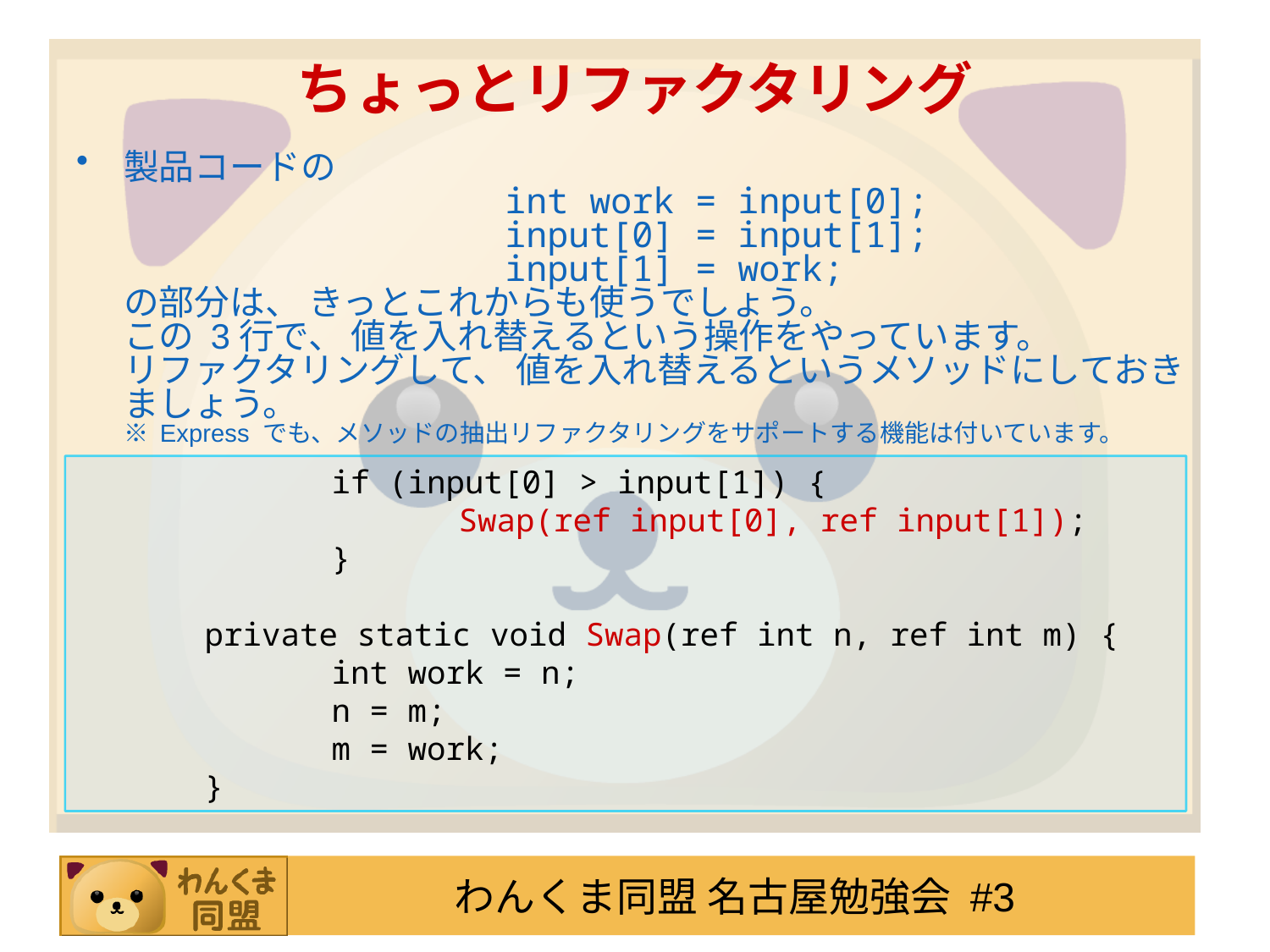

# ちょっとリファクタリング
製品コードの
			int work = input[0];
			input[0] = input[1];
			input[1] = work;
の部分は、 きっとこれからも使うでしょう。
この 3行で、 値を入れ替えるという操作をやっています。
リファクタリングして、 値を入れ替えるというメソッドにしておきましょう。
※ Express でも、メソッドの抽出リファクタリングをサポートする機能は付いています。
		if (input[0] > input[1]) {
			Swap(ref input[0], ref input[1]);
		}
	private static void Swap(ref int n, ref int m) {
		int work = n;
		n = m;
		m = work;
	}